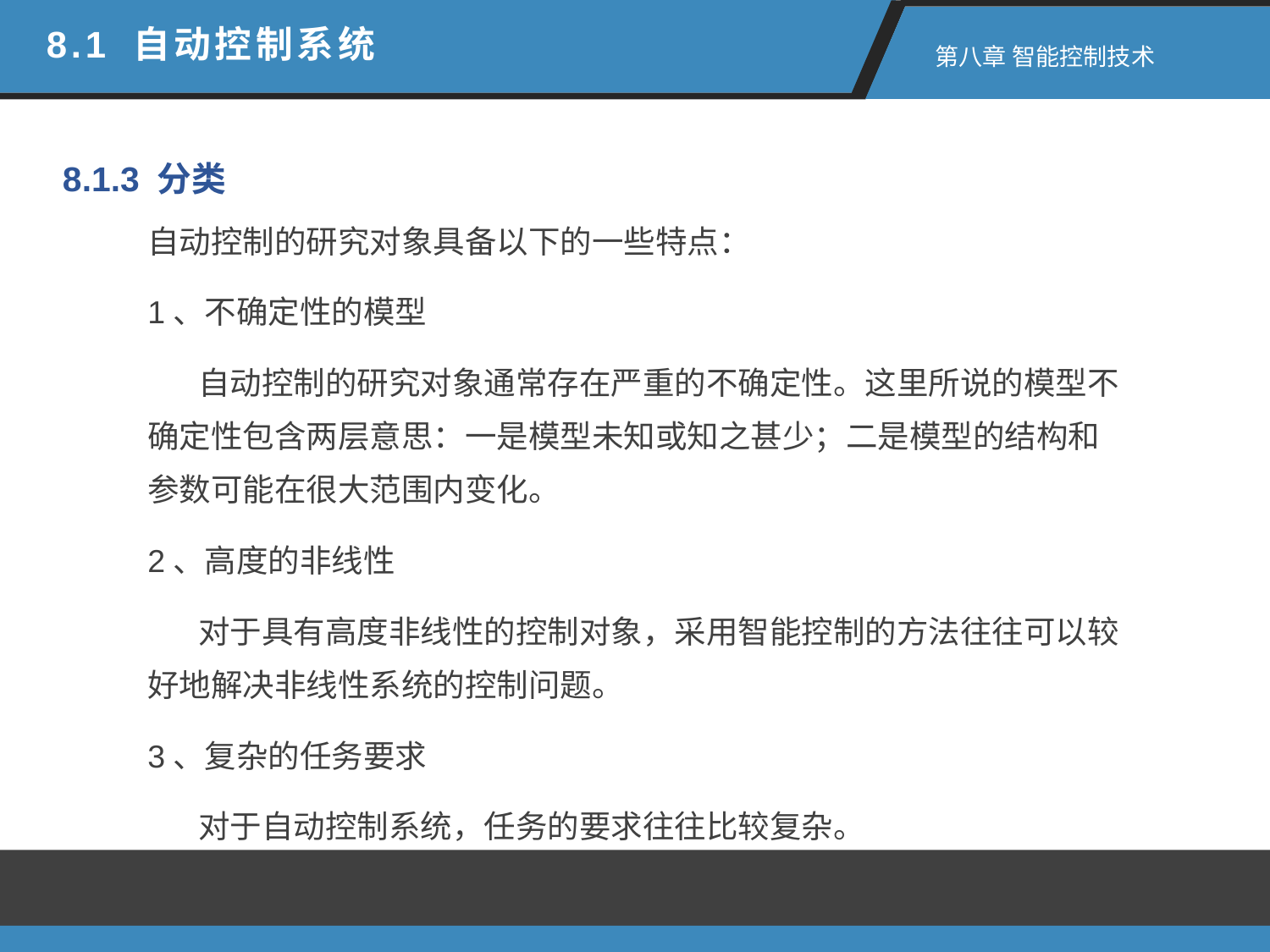

8.1 自动控制系统
  第八章 智能控制技术
8.1.3 分类
自动控制的研究对象具备以下的一些特点：
1、不确定性的模型
      自动控制的研究对象通常存在严重的不确定性。这里所说的模型不确定性包含两层意思：一是模型未知或知之甚少；二是模型的结构和参数可能在很大范围内变化。
2、高度的非线性
      对于具有高度非线性的控制对象，采用智能控制的方法往往可以较好地解决非线性系统的控制问题。
3、复杂的任务要求
      对于自动控制系统，任务的要求往往比较复杂。